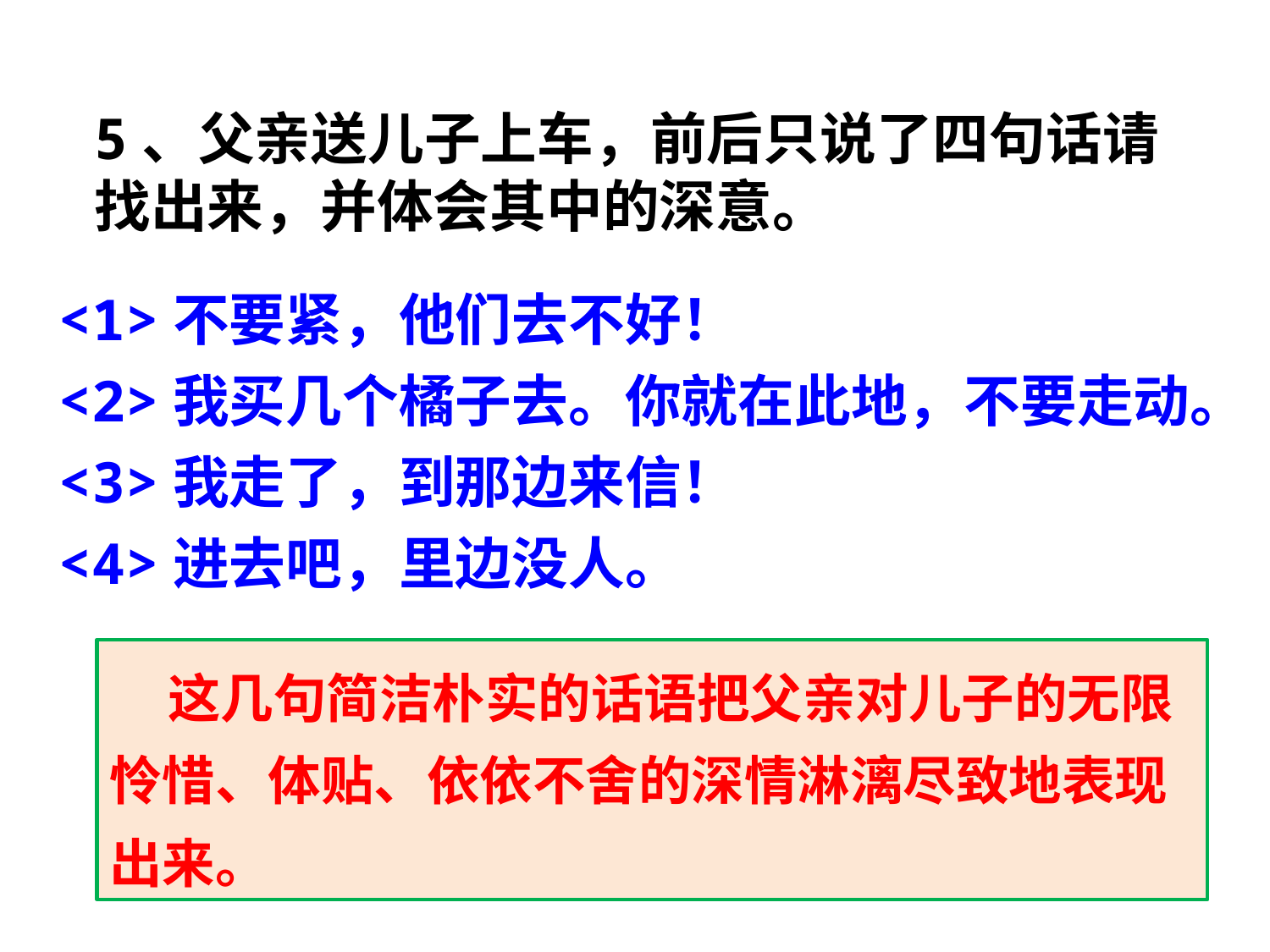

5、父亲送儿子上车，前后只说了四句话请找出来，并体会其中的深意。
<1>不要紧，他们去不好！
<2>我买几个橘子去。你就在此地，不要走动。
<3>我走了，到那边来信！
<4>进去吧，里边没人。
    这几句简洁朴实的话语把父亲对儿子的无限怜惜、体贴、依依不舍的深情淋漓尽致地表现出来。